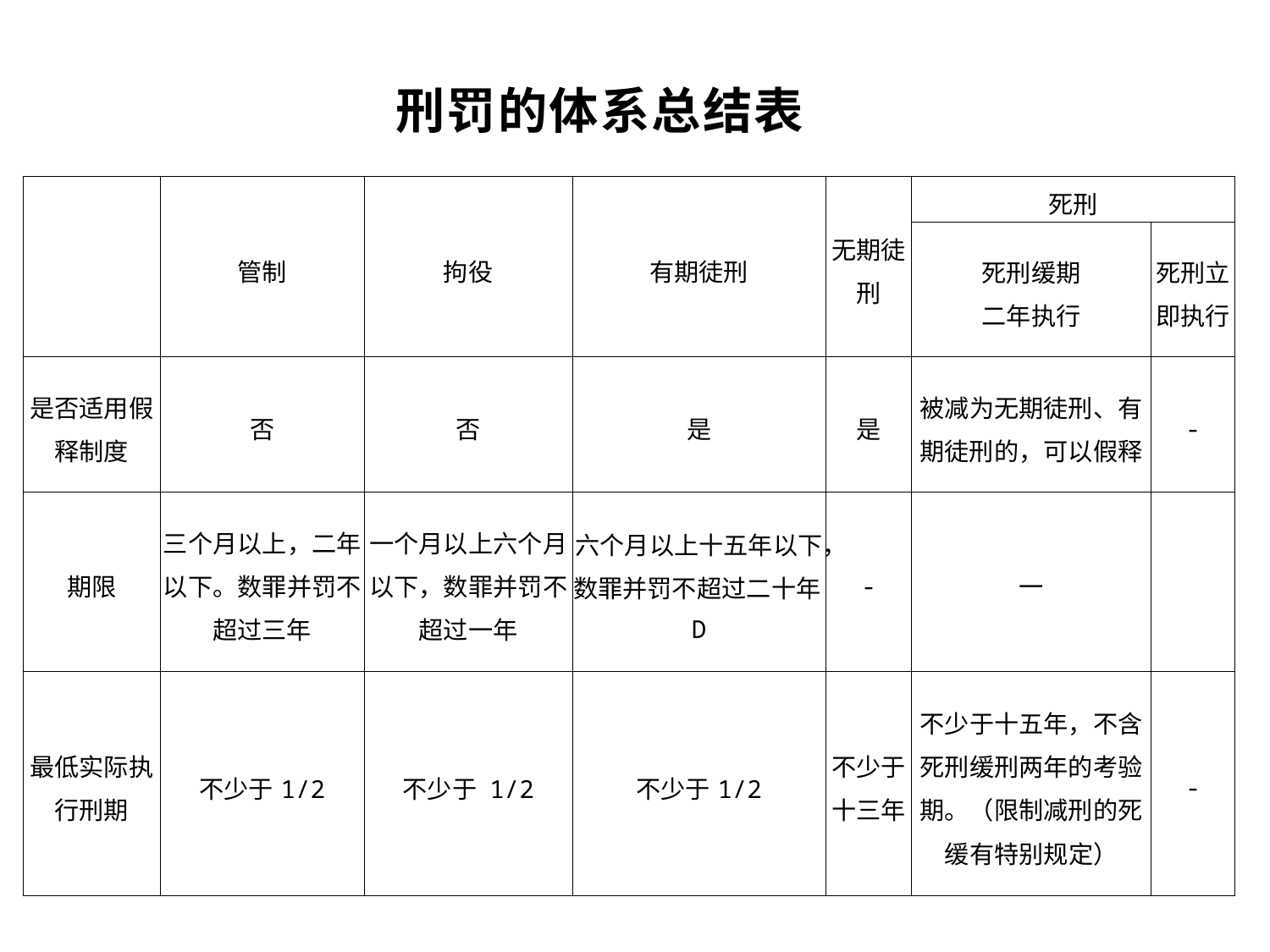

刑罚的体系总结表

|  | 管制 | 拘役 | 有期徒刑 | 无期徒刑 | 死刑 |  |
| --- | --- | --- | --- | --- | --- | --- |
|  |  |  |  |  | 死刑缓期 二年执行 | 死刑立即执行 |
| 是否适用假释制度 | 否 | 否 | 是 | 是 | 被减为无期徒刑、有期徒刑的，可以假释 | - |
| 期限 | 三个月以上，二年以下。数罪并罚不超过三年 | 一个月以上六个月以下，数罪并罚不超过一年 | 六个月以上十五年以下，数罪并罚不超过二十年D | - | 一 |  |
| 最低实际执行刑期 | 不少于1/2 | 不少于 1/2 | 不少于1/2 | 不少于十三年 | 不少于十五年，不含死刑缓刑两年的考验期。（限制减刑的死缓有特别规定） | - |